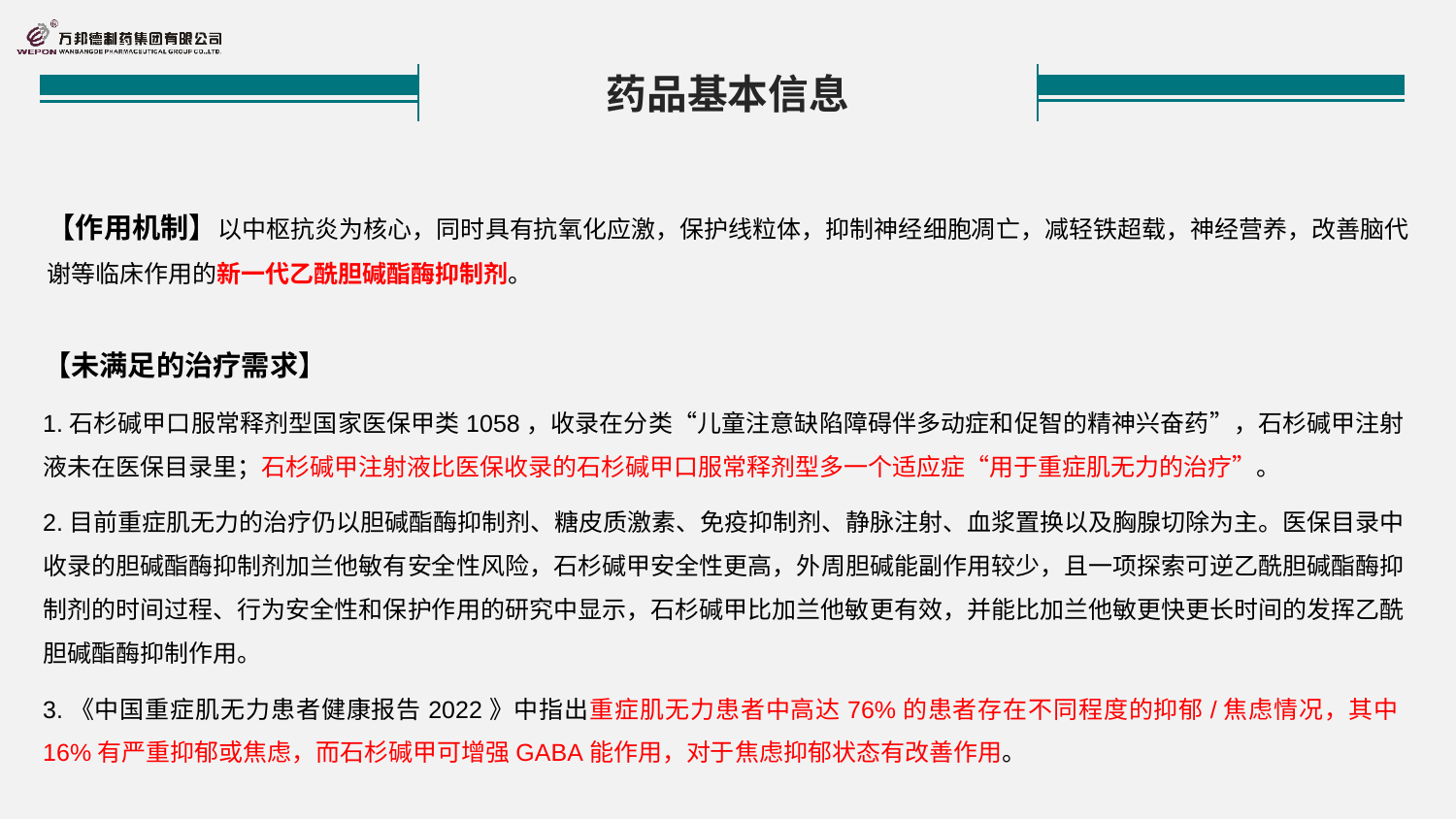

药品基本信息
【作用机制】以中枢抗炎为核心，同时具有抗氧化应激，保护线粒体，抑制神经细胞凋亡，减轻铁超载，神经营养，改善脑代谢等临床作用的新一代乙酰胆碱酯酶抑制剂。
【未满足的治疗需求】
1.石杉碱甲口服常释剂型国家医保甲类1058，收录在分类“儿童注意缺陷障碍伴多动症和促智的精神兴奋药”，石杉碱甲注射液未在医保目录里；石杉碱甲注射液比医保收录的石杉碱甲口服常释剂型多一个适应症“用于重症肌无力的治疗”。
2.目前重症肌无力的治疗仍以胆碱酯酶抑制剂、糖皮质激素、免疫抑制剂、静脉注射、血浆置换以及胸腺切除为主。医保目录中收录的胆碱酯酶抑制剂加兰他敏有安全性风险，石杉碱甲安全性更高，外周胆碱能副作用较少，且一项探索可逆乙酰胆碱酯酶抑制剂的时间过程、行为安全性和保护作用的研究中显示，石杉碱甲比加兰他敏更有效，并能比加兰他敏更快更长时间的发挥乙酰胆碱酯酶抑制作用。
3.《中国重症肌无力患者健康报告2022》中指出重症肌无力患者中高达76%的患者存在不同程度的抑郁/焦虑情况，其中16%有严重抑郁或焦虑，而石杉碱甲可增强GABA能作用，对于焦虑抑郁状态有改善作用。